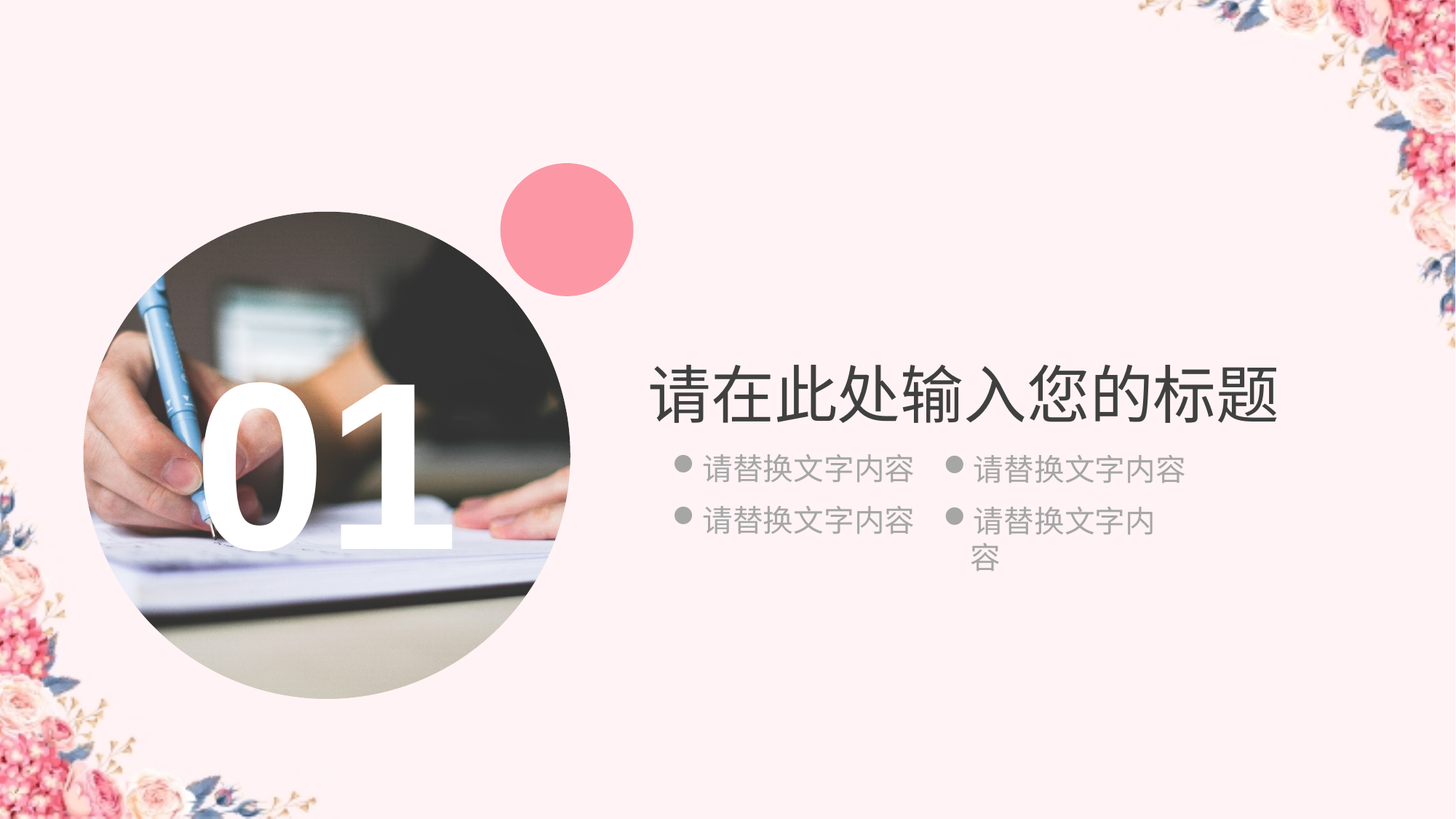

01
请在此处输入您的标题
请替换文字内容
请替换文字内容
请替换文字内容
请替换文字内容